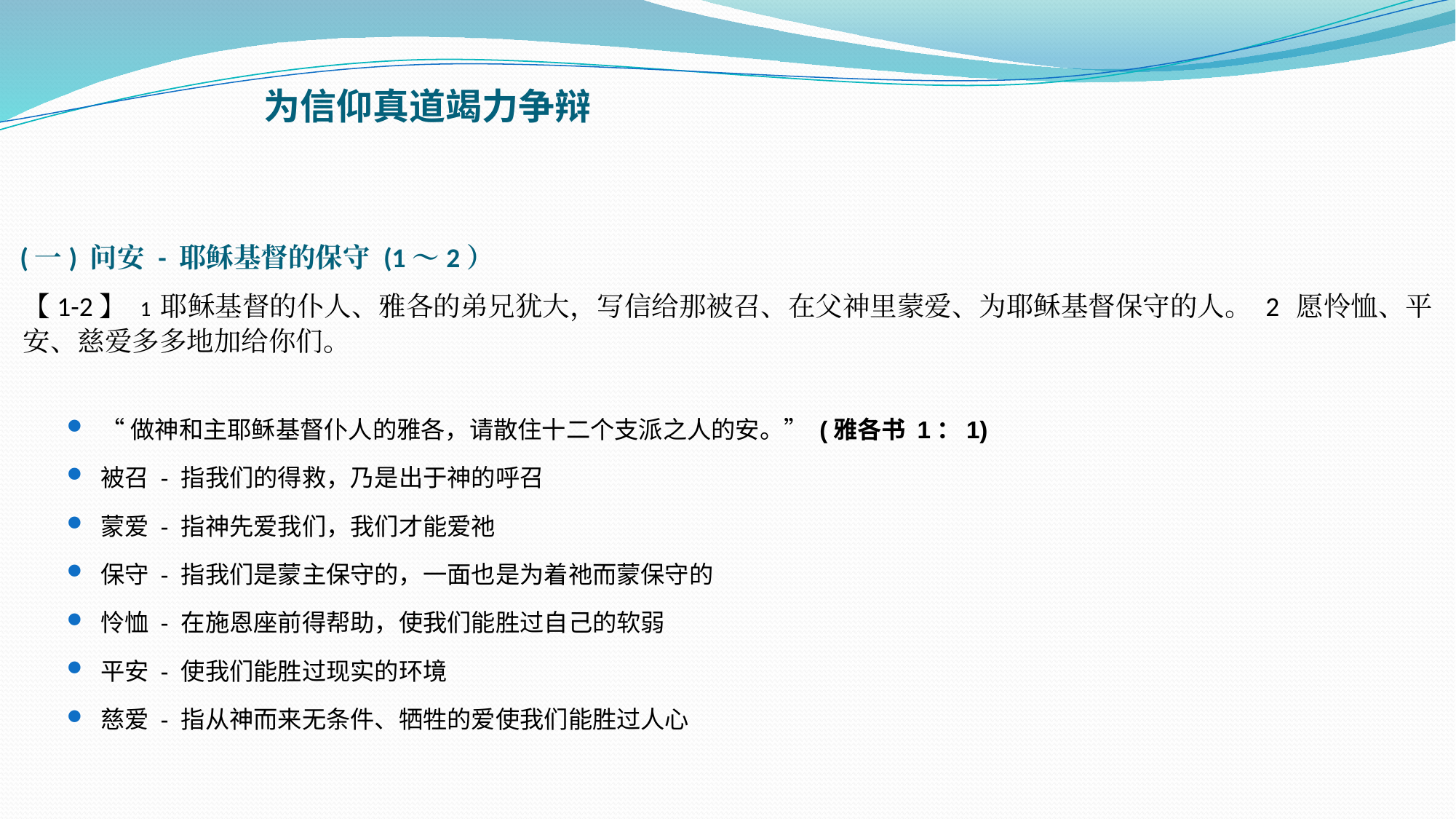

# 为信仰真道竭力争辩
(一) 问安 - 耶稣基督的保守 (1～2）
【1-2】 1 耶稣基督的仆人、雅各的弟兄犹大，写信给那被召、在父神里蒙爱、为耶稣基督保守的人。 2 愿怜恤、平安、慈爱多多地加给你们。

“做神和主耶稣基督仆人的雅各，请散住十二个支派之人的安。” (雅各书 1：1)
被召 - 指我们的得救，乃是出于神的呼召
蒙爱 - 指神先爱我们，我们才能爱祂
保守 - 指我们是蒙主保守的，一面也是为着祂而蒙保守的
怜恤 - 在施恩座前得帮助，使我们能胜过自己的软弱
平安 - 使我们能胜过现实的环境
慈爱 - 指从神而来无条件、牺牲的爱使我们能胜过人心